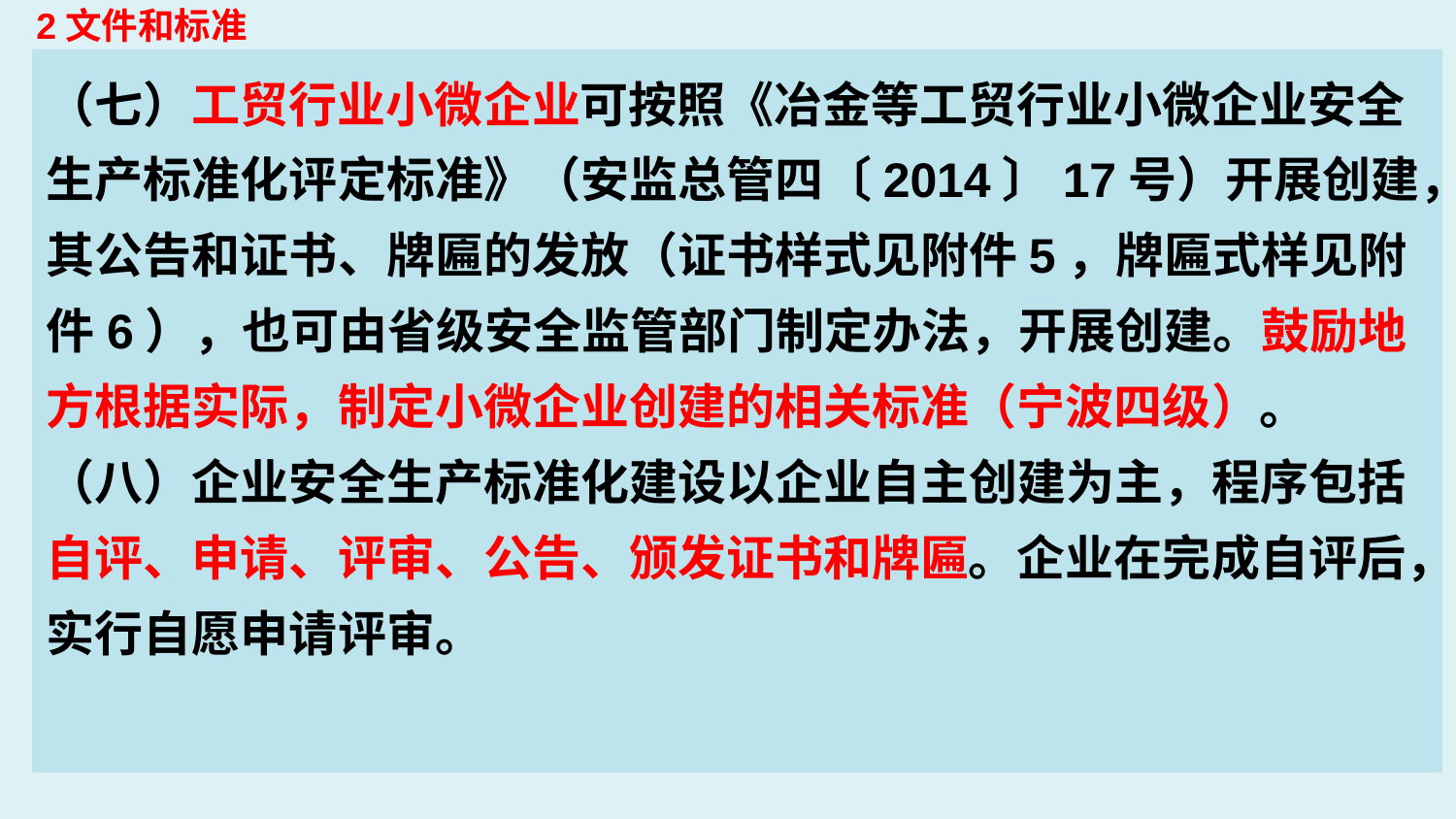

2文件和标准
（七）工贸行业小微企业可按照《冶金等工贸行业小微企业安全生产标准化评定标准》（安监总管四〔2014〕17号）开展创建，其公告和证书、牌匾的发放（证书样式见附件5，牌匾式样见附件6），也可由省级安全监管部门制定办法，开展创建。鼓励地方根据实际，制定小微企业创建的相关标准（宁波四级）。
（八）企业安全生产标准化建设以企业自主创建为主，程序包括自评、申请、评审、公告、颁发证书和牌匾。企业在完成自评后，实行自愿申请评审。